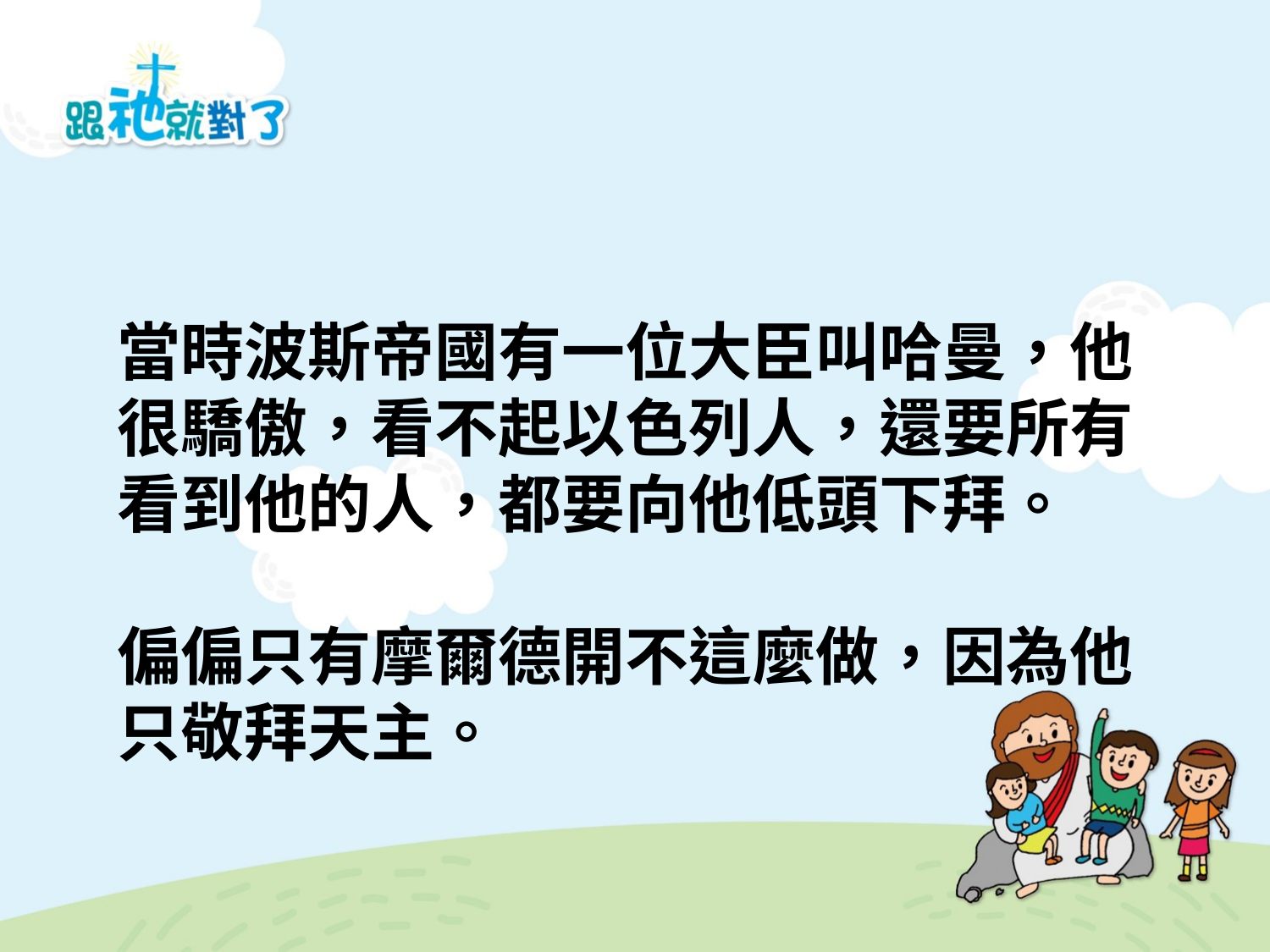

當時波斯帝國有一位大臣叫哈曼，他很驕傲，看不起以色列人，還要所有看到他的人，都要向他低頭下拜。

偏偏只有摩爾德開不這麼做，因為他只敬拜天主。